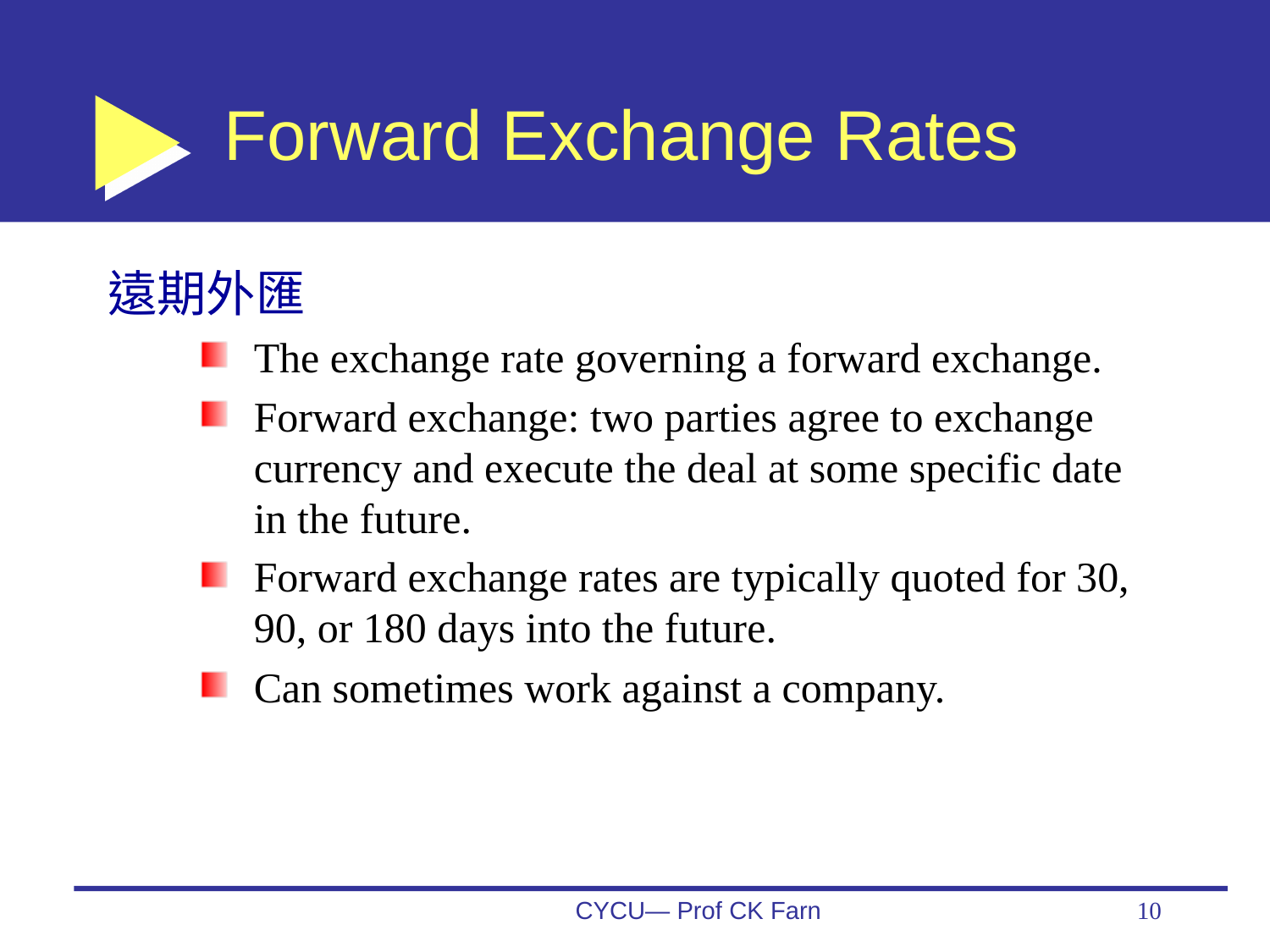

# Forward Exchange Rates
遠期外匯
The exchange rate governing a forward exchange.
Forward exchange: two parties agree to exchange currency and execute the deal at some specific date in the future.
Forward exchange rates are typically quoted for 30, 90, or 180 days into the future.
Can sometimes work against a company.
CYCU— Prof CK Farn
10